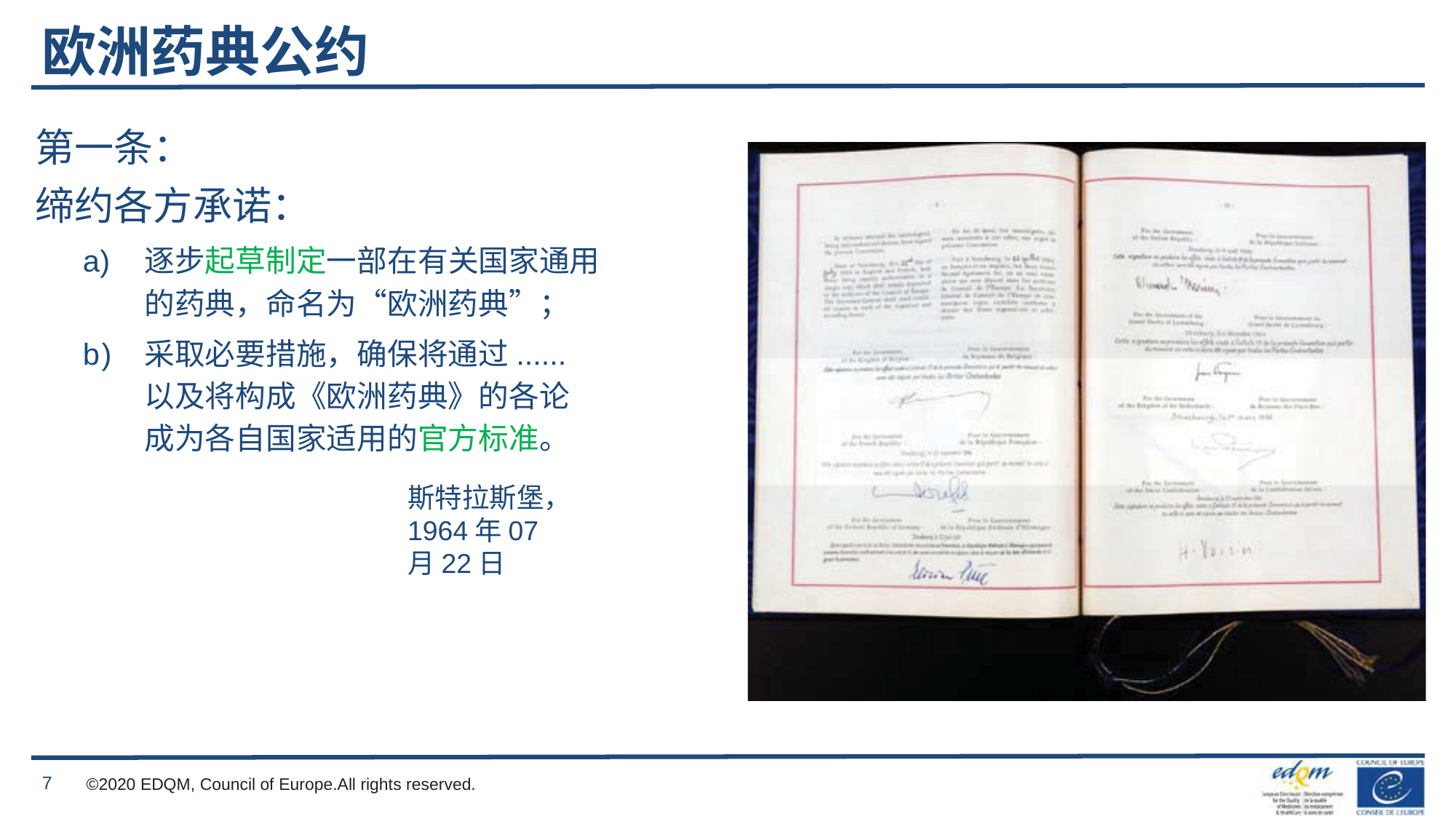

# 欧洲药典公约
第一条：
缔约各方承诺：
逐步起草制定一部在有关国家通用的药典，命名为“欧洲药典”；
采取必要措施，确保将通过......以及将构成《欧洲药典》的各论成为各自国家适用的官方标准。
斯特拉斯堡，1964年07月22日

7
©2020 EDQM, Council of Europe.All rights reserved.